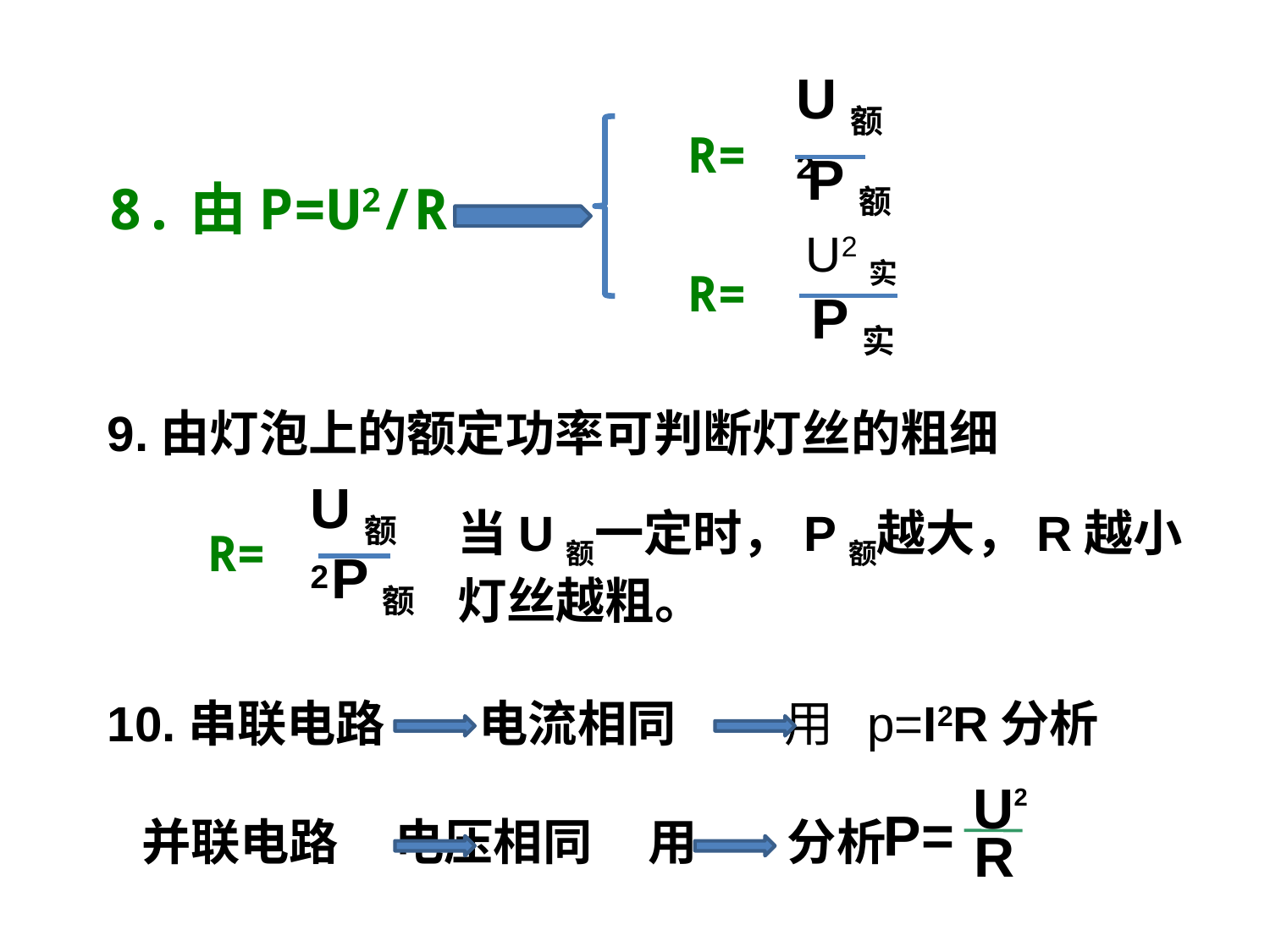

U额2
R=
P额

8.由P=U2/R

U2实
R=
P实
9.由灯泡上的额定功率可判断灯丝的粗细
U额2
R=
P额
当U额一定时，P额越大，R越小灯丝越粗。
10.串联电路             电流相同               用  p=I2R分析

  并联电路     电压相同     用        分析

U
P=
R

2